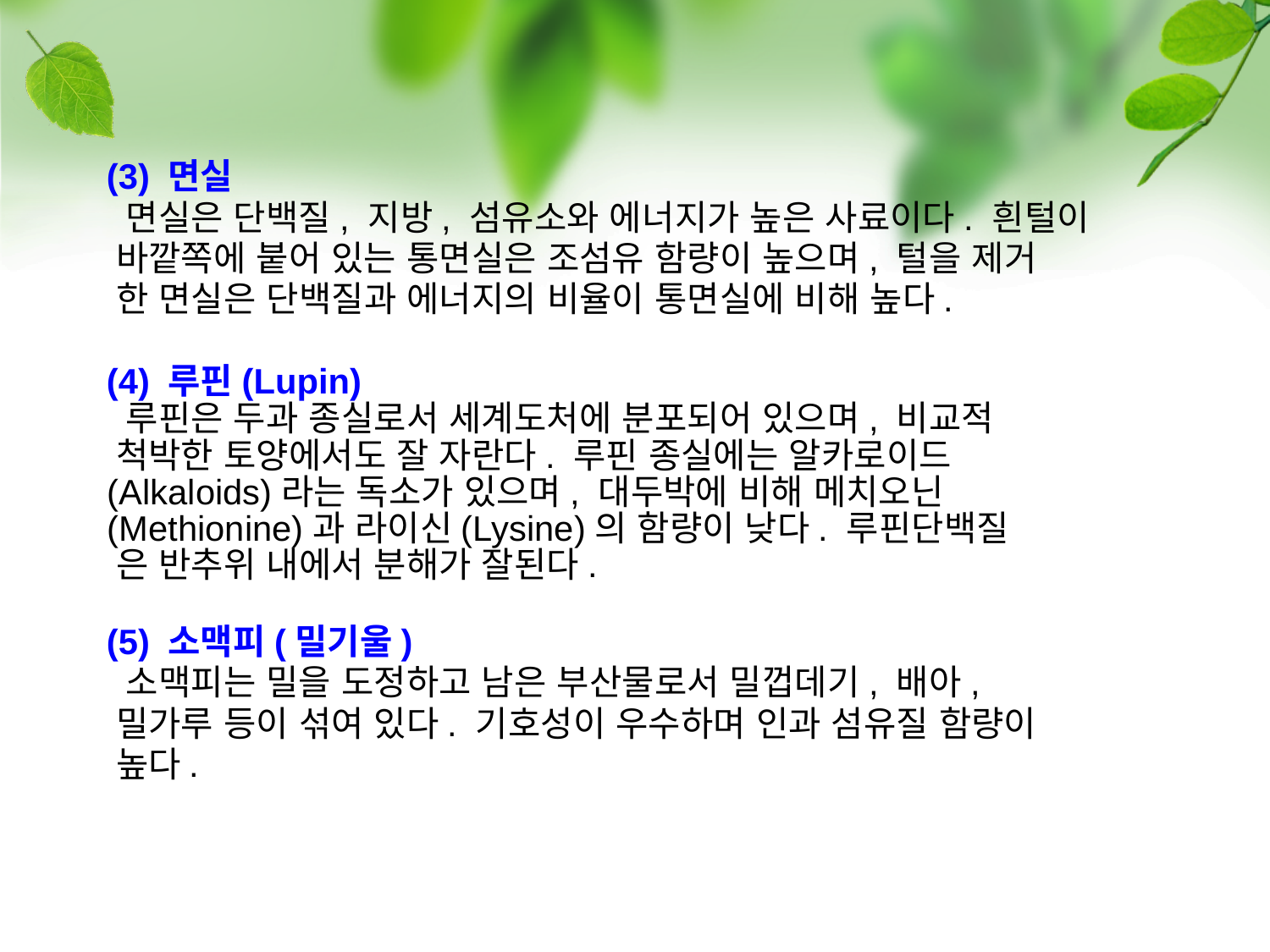

(3) 면실
  면실은 단백질, 지방, 섬유소와 에너지가 높은 사료이다. 흰털이
 바깥쪽에 붙어 있는 통면실은 조섬유 함량이 높으며, 털을 제거
 한 면실은 단백질과 에너지의 비율이 통면실에 비해 높다.

 (4) 루핀(Lupin)
  루핀은 두과 종실로서 세계도처에 분포되어 있으며, 비교적
 척박한 토양에서도 잘 자란다. 루핀 종실에는 알카로이드
 (Alkaloids)라는 독소가 있으며, 대두박에 비해 메치오닌
 (Methionine)과 라이신(Lysine)의 함량이 낮다. 루핀단백질
 은 반추위 내에서 분해가 잘된다.

 (5) 소맥피(밀기울)
  소맥피는 밀을 도정하고 남은 부산물로서 밀껍데기, 배아,
 밀가루 등이 섞여 있다. 기호성이 우수하며 인과 섬유질 함량이
 높다.